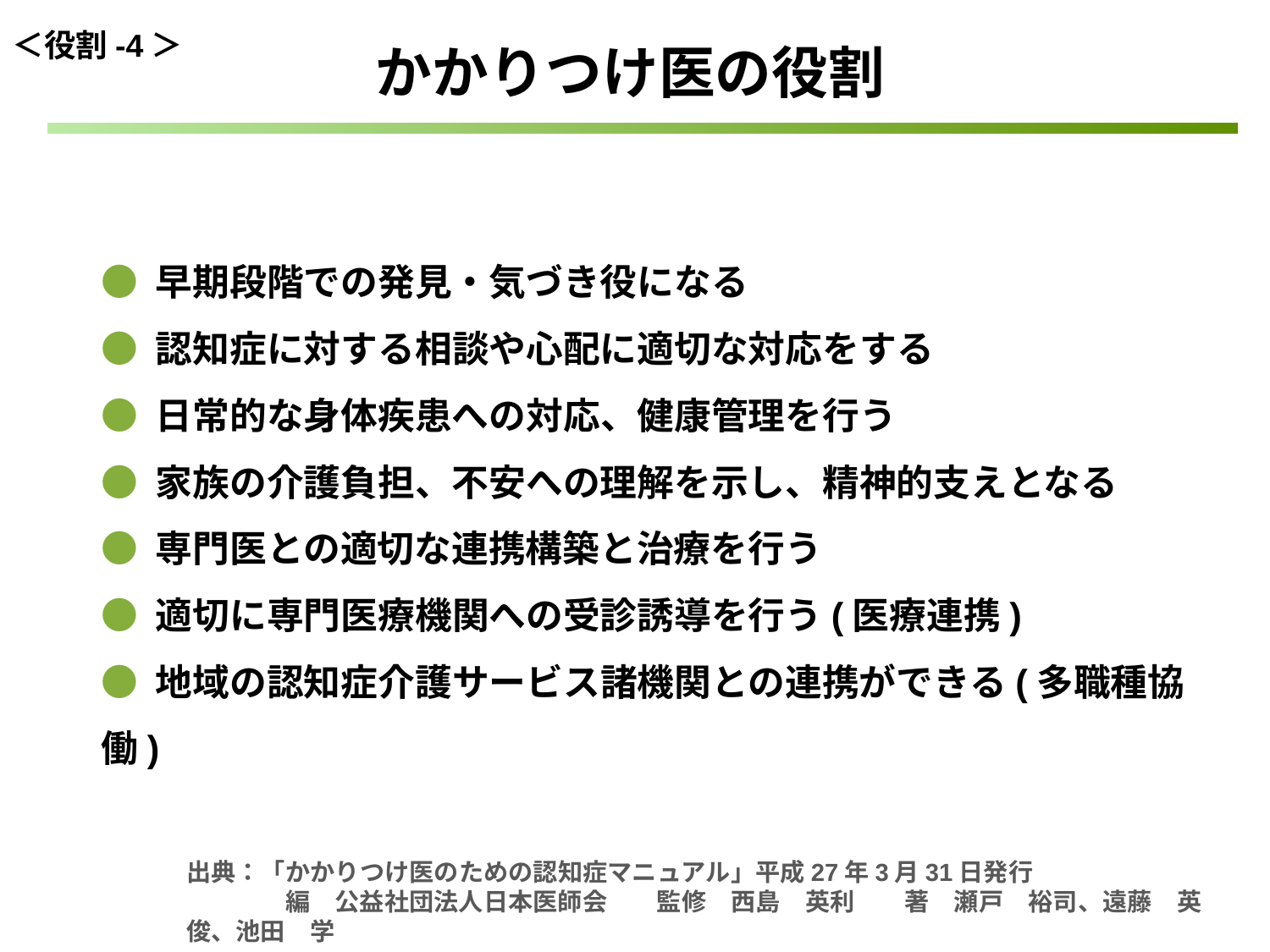

＜役割-4＞
かかりつけ医の役割

● 早期段階での発見・気づき役になる
● 認知症に対する相談や心配に適切な対応をする
● 日常的な身体疾患への対応、健康管理を行う
● 家族の介護負担、不安への理解を示し、精神的支えとなる
● 専門医との適切な連携構築と治療を行う
● 適切に専門医療機関への受診誘導を行う(医療連携)
● 地域の認知症介護サービス諸機関との連携ができる(多職種協働)
出典：「かかりつけ医のための認知症マニュアル」平成27年3月31日発行
　　　　編　公益社団法人日本医師会　　監修　西島　英利　　著　瀬戸　裕司、遠藤　英俊、池田　学